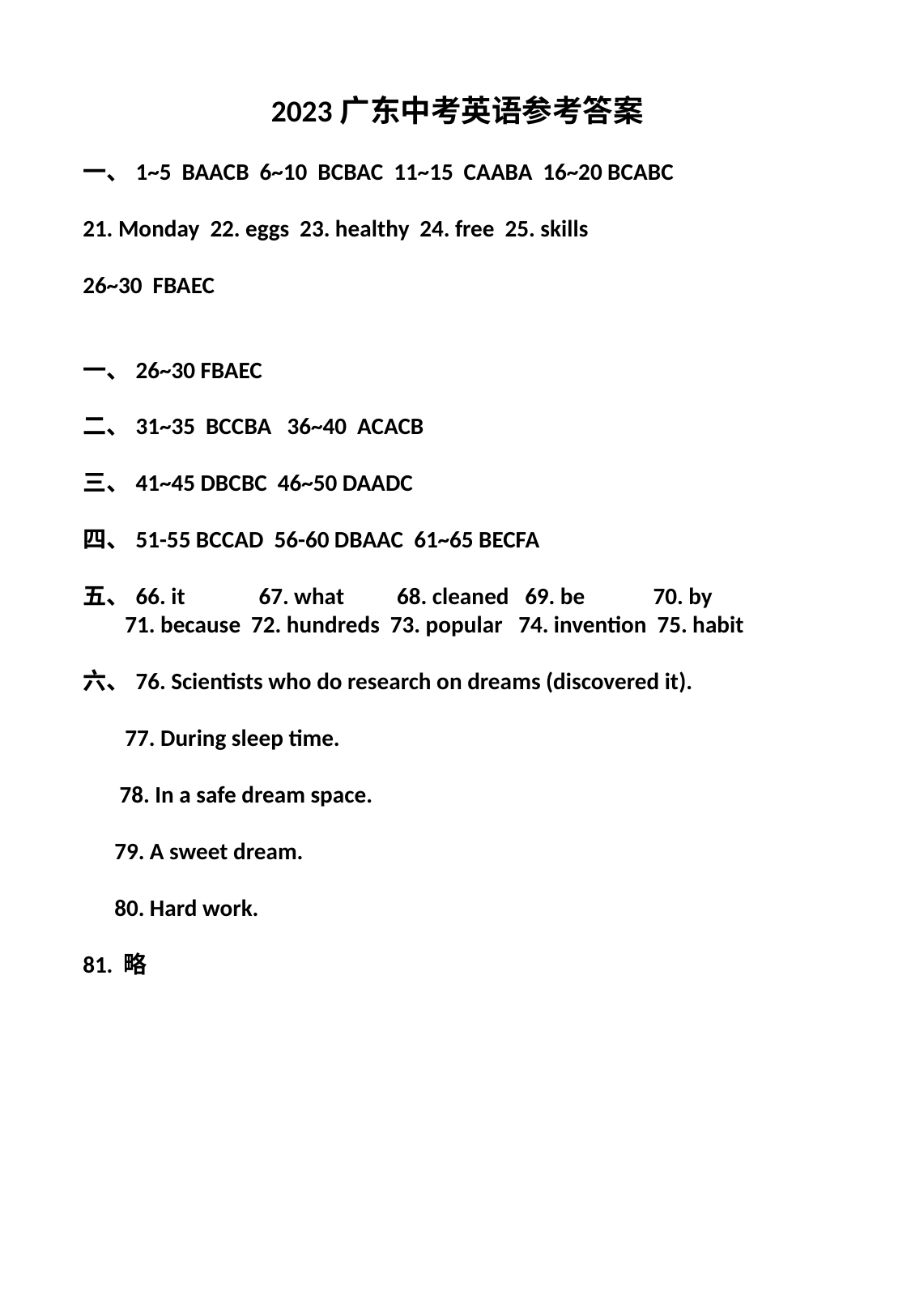

2023广东中考英语参考答案

一、1~5  BAACB  6~10  BCBAC  11~15  CAABA  16~20 BCABC

21. Monday  22. eggs  23. healthy  24. free  25. skills

26~30  FBAEC

一、26~30 FBAEC

二、31~35  BCCBA   36~40  ACACB

三、41~45 DBCBC  46~50 DAADC

四、51-55 BCCAD  56-60 DBAAC  61~65 BECFA

五、66. it              67. what          68. cleaned   69. be             70. by
        71. because  72. hundreds  73. popular   74. invention  75. habit

六、76. Scientists who do research on dreams (discovered it).

        77. During sleep time.

       78. In a safe dream space.

      79. A sweet dream.

      80. Hard work.

81. 略